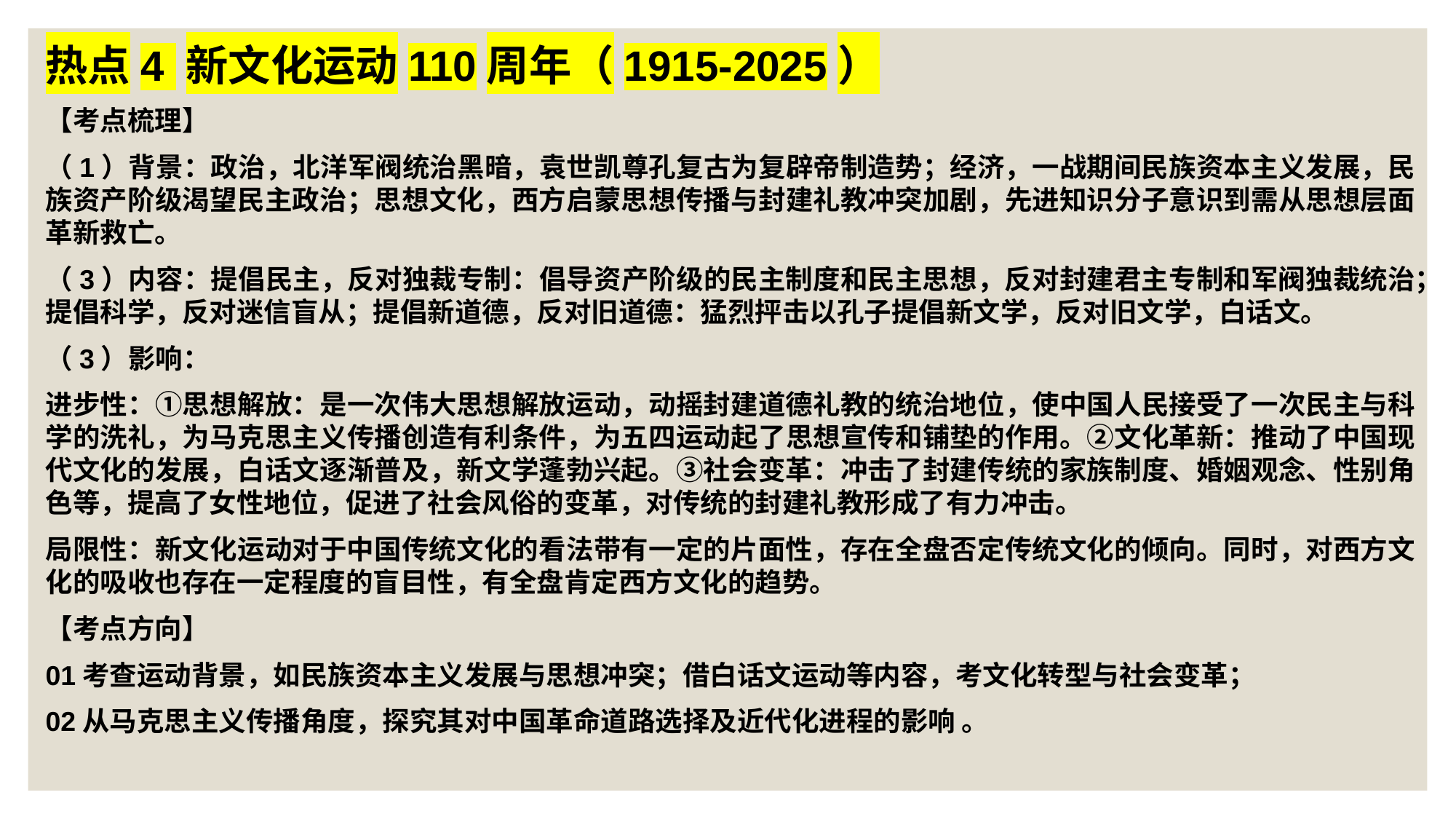

热点4 新文化运动110周年（1915-2025）
【考点梳理】
（1）背景：政治，北洋军阀统治黑暗，袁世凯尊孔复古为复辟帝制造势；经济，一战期间民族资本主义发展，民族资产阶级渴望民主政治；思想文化，西方启蒙思想传播与封建礼教冲突加剧，先进知识分子意识到需从思想层面革新救亡。
（3）内容：提倡民主，反对独裁专制：倡导资产阶级的民主制度和民主思想，反对封建君主专制和军阀独裁统治；提倡科学，反对迷信盲从；提倡新道德，反对旧道德：猛烈抨击以孔子提倡新文学，反对旧文学，白话文。
（3）影响：
进步性：①思想解放：是一次伟大思想解放运动，动摇封建道德礼教的统治地位，使中国人民接受了一次民主与科学的洗礼，为马克思主义传播创造有利条件，为五四运动起了思想宣传和铺垫的作用。②文化革新：推动了中国现代文化的发展，白话文逐渐普及，新文学蓬勃兴起。③社会变革：冲击了封建传统的家族制度、婚姻观念、性别角色等，提高了女性地位，促进了社会风俗的变革，对传统的封建礼教形成了有力冲击。
局限性：新文化运动对于中国传统文化的看法带有一定的片面性，存在全盘否定传统文化的倾向。同时，对西方文化的吸收也存在一定程度的盲目性，有全盘肯定西方文化的趋势。
【考点方向】
01考查运动背景，如民族资本主义发展与思想冲突；借白话文运动等内容，考文化转型与社会变革；
02从马克思主义传播角度，探究其对中国革命道路选择及近代化进程的影响 。